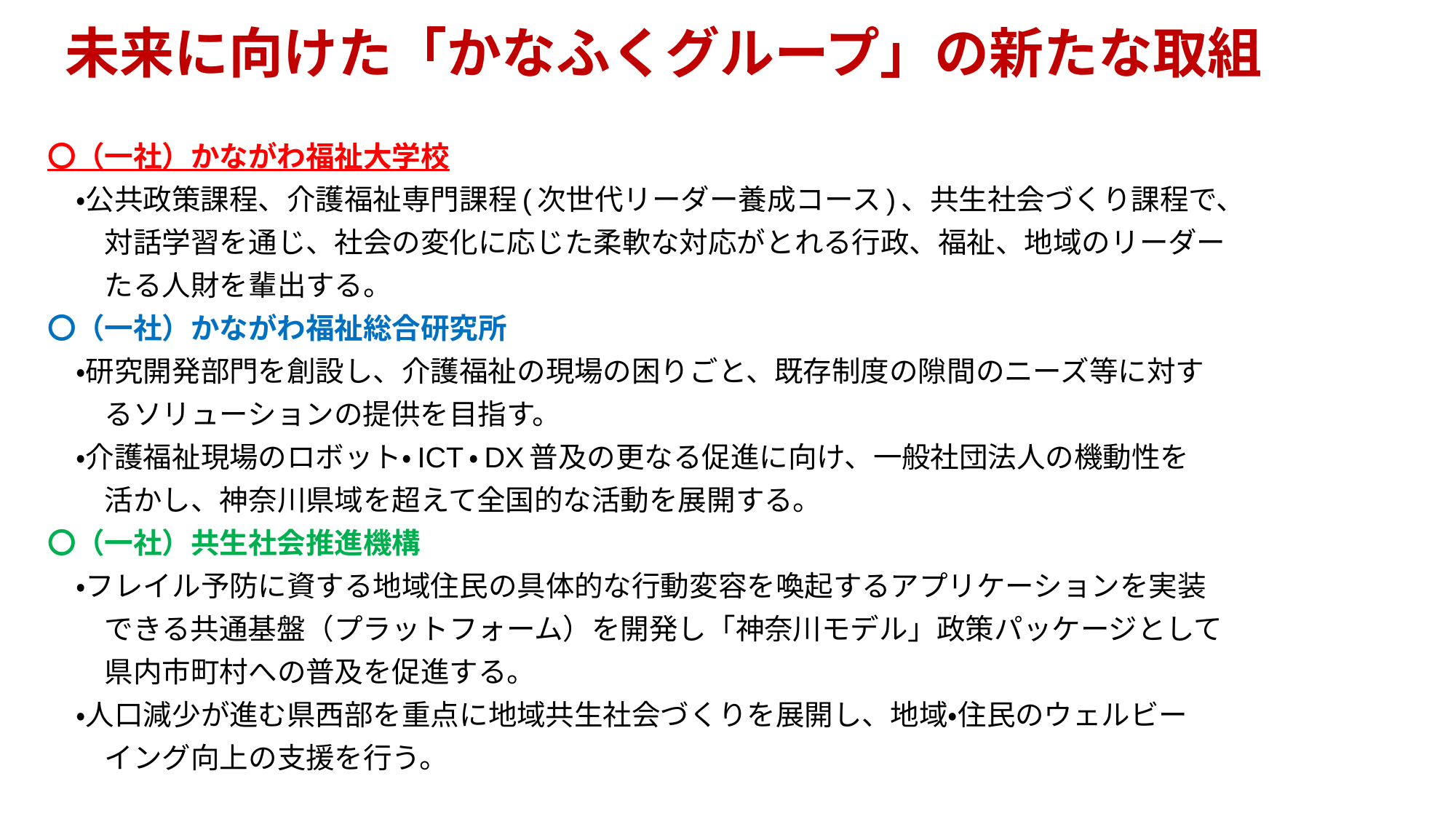

# 未来に向けた「かなふくグループ」の新たな取組
〇（一社）かながわ福祉大学校
　・公共政策課程、介護福祉専門課程(次世代リーダー養成コース)、共生社会づくり課程で、
　　対話学習を通じ、社会の変化に応じた柔軟な対応がとれる行政、福祉、地域のリーダー
　　たる人財を輩出する。
〇（一社）かながわ福祉総合研究所
　・研究開発部門を創設し、介護福祉の現場の困りごと、既存制度の隙間のニーズ等に対す
　　るソリューションの提供を目指す。
　・介護福祉現場のロボット・ICT・DX普及の更なる促進に向け、一般社団法人の機動性を
　　活かし、神奈川県域を超えて全国的な活動を展開する。
〇（一社）共生社会推進機構
　・フレイル予防に資する地域住民の具体的な行動変容を喚起するアプリケーションを実装
　　できる共通基盤（プラットフォーム）を開発し「神奈川モデル」政策パッケージとして
　　県内市町村への普及を促進する。
　・人口減少が進む県西部を重点に地域共生社会づくりを展開し、地域・住民のウェルビー
　　イング向上の支援を行う。